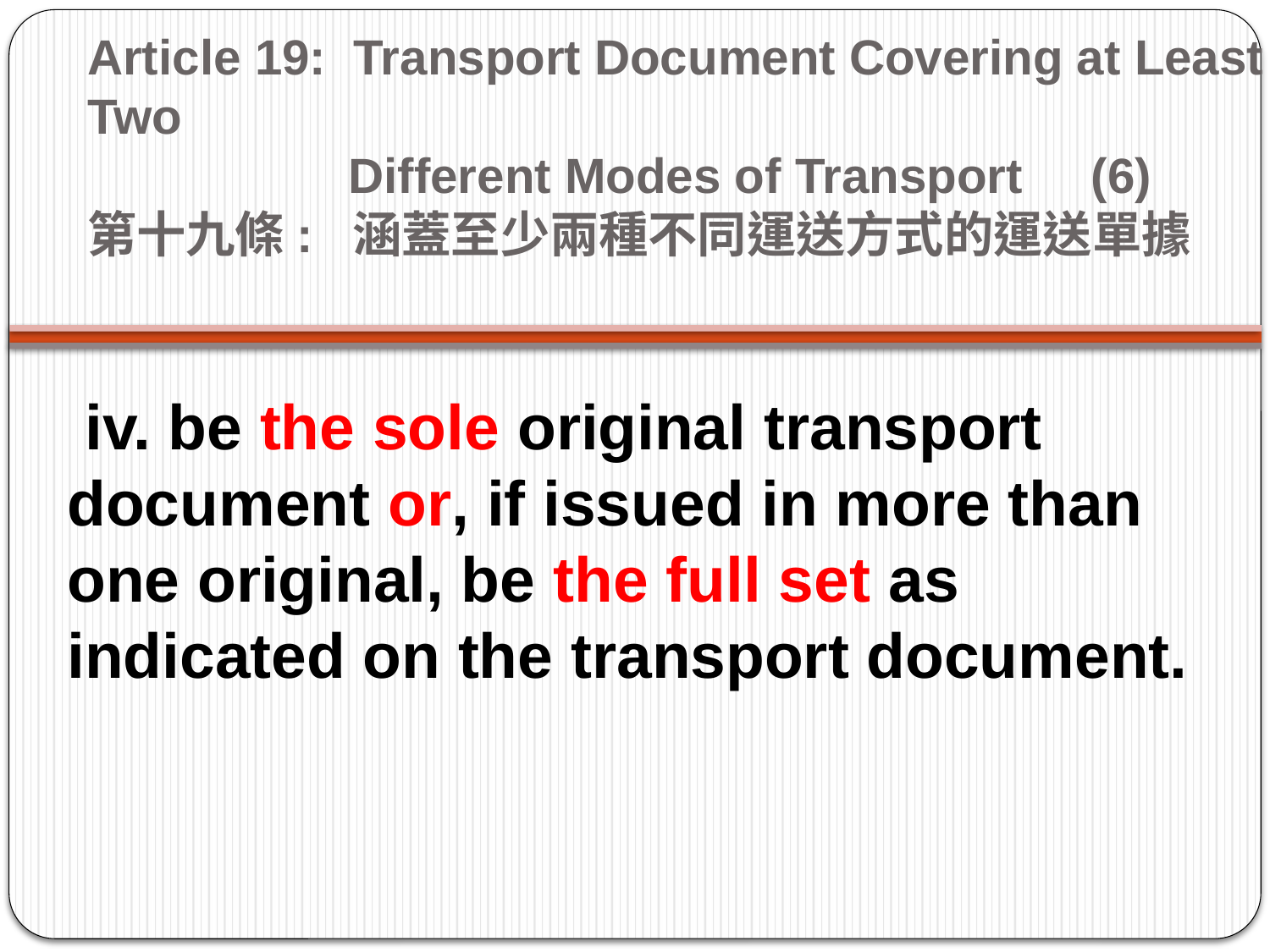

# Article 19:  Transport Document Covering at Least Two Different Modes of Transport     (6)   第十九條:  涵蓋至少兩種不同運送方式的運送單據
 iv. be the sole original transport document or, if issued in more than one original, be the full set as indicated on the transport document.